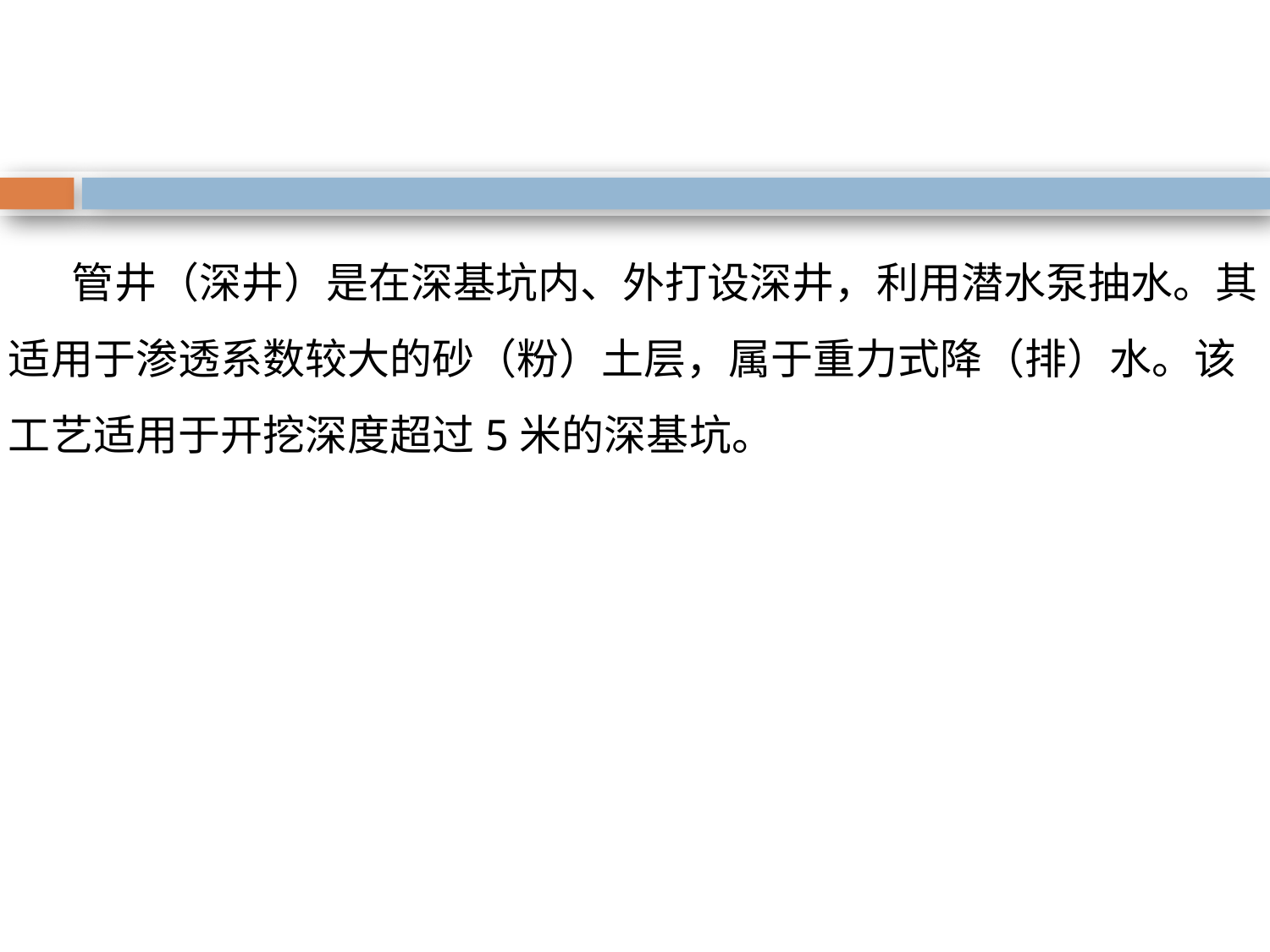

管井（深井）是在深基坑内、外打设深井，利用潜水泵抽水。其适用于渗透系数较大的砂（粉）土层，属于重力式降（排）水。该工艺适用于开挖深度超过5米的深基坑。